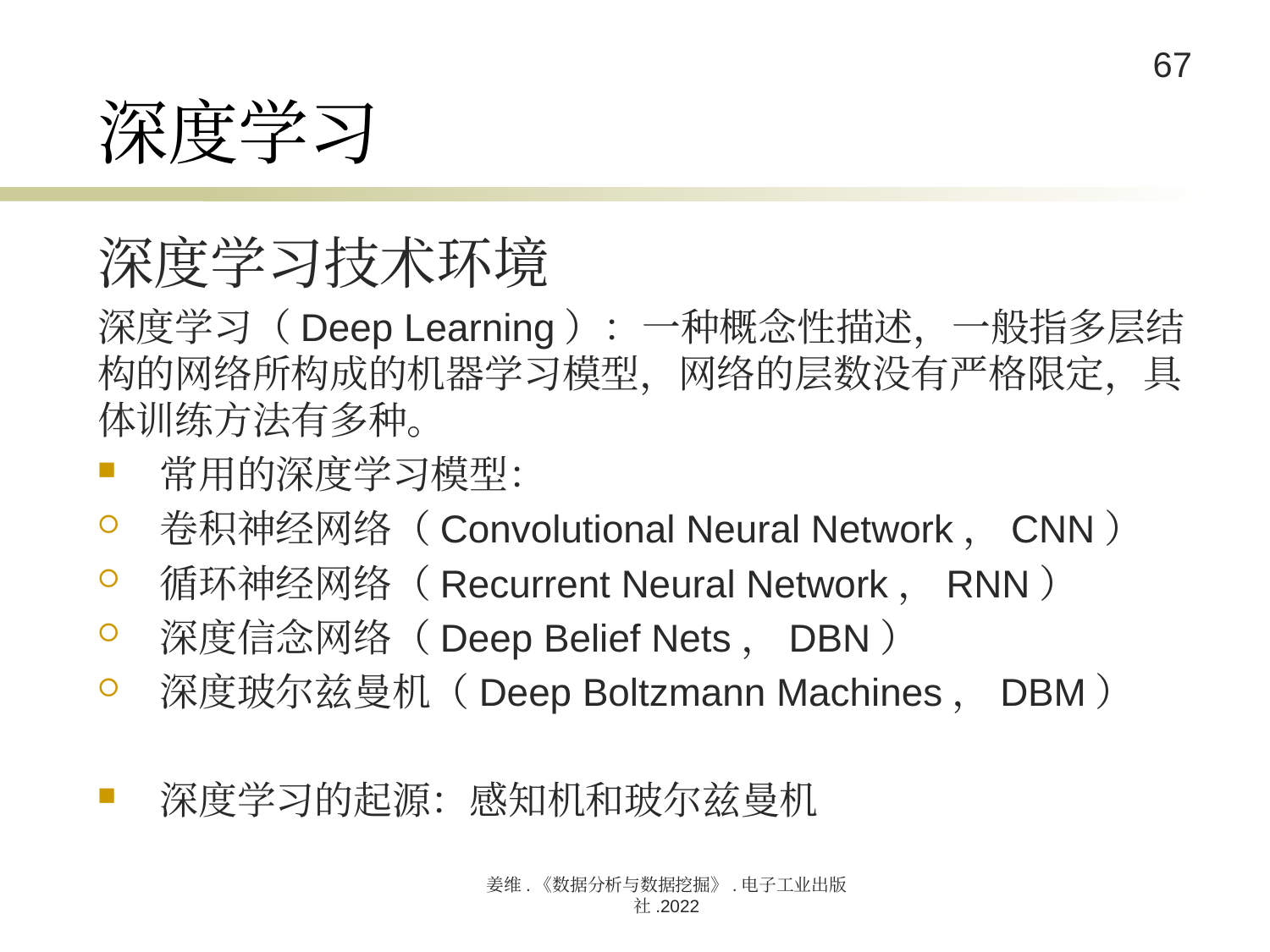

# 深度学习
深度学习技术环境
深度学习（Deep Learning）：一种概念性描述，一般指多层结构的网络所构成的机器学习模型，网络的层数没有严格限定，具体训练方法有多种。
常用的深度学习模型：
卷积神经网络（Convolutional Neural Network，CNN）
循环神经网络（Recurrent Neural Network，RNN）
深度信念网络（Deep Belief Nets，DBN）
深度玻尔兹曼机（Deep Boltzmann Machines，DBM）

深度学习的起源：感知机和玻尔兹曼机

姜维.《数据分析与数据挖掘》.电子工业出版社.2022